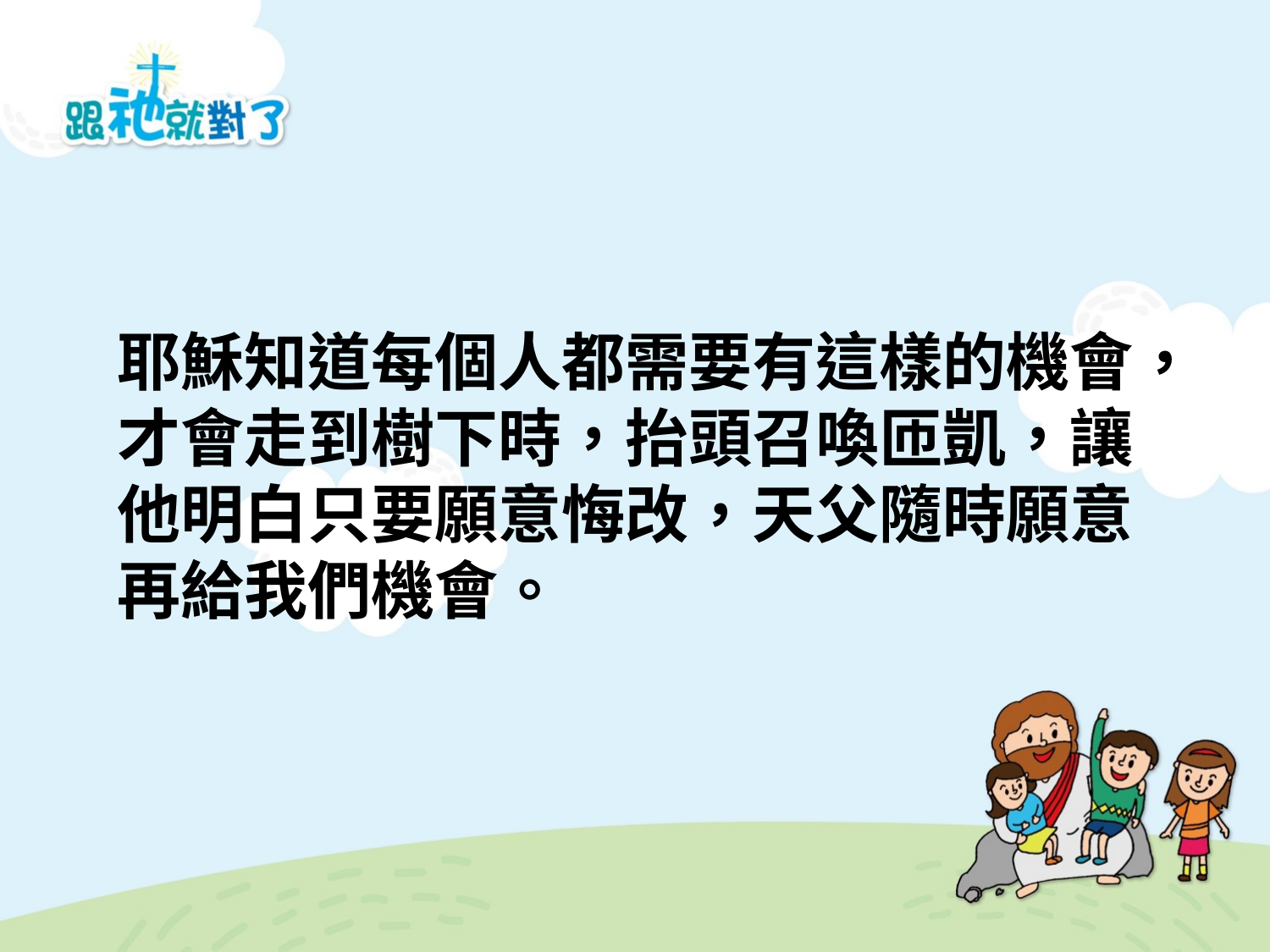

耶穌知道每個人都需要有這樣的機會，才會走到樹下時，抬頭召喚匝凱，讓他明白只要願意悔改，天父隨時願意再給我們機會。